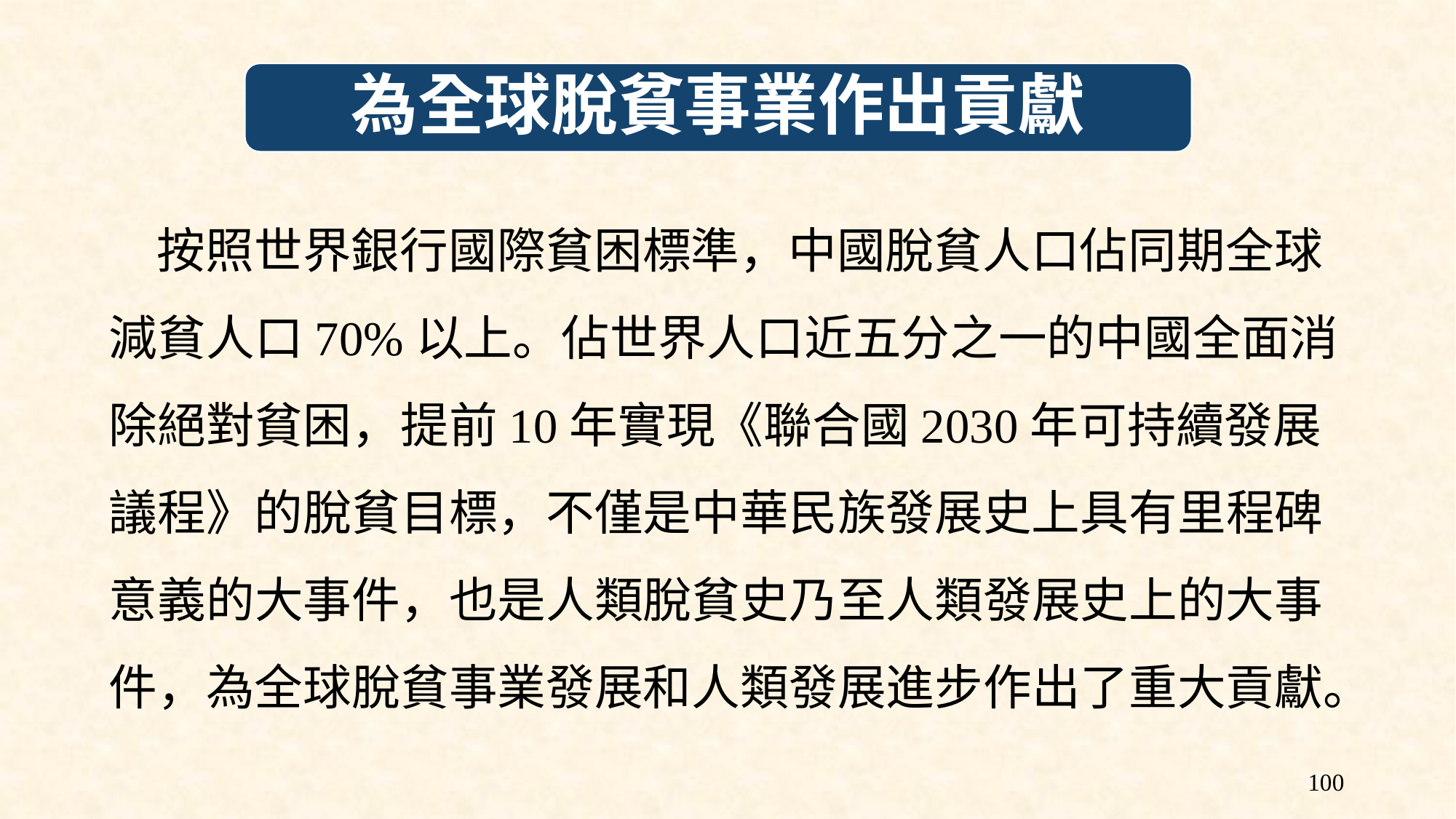

為全球脫貧事業作出貢獻
    按照世界銀行國際貧困標準，中國脫貧人口佔同期全球減貧人口70%以上。佔世界人口近五分之一的中國全面消除絕對貧困，提前10年實現《聯合國2030年可持續發展議程》的脫貧目標，不僅是中華民族發展史上具有里程碑意義的大事件，也是人類脫貧史乃至人類發展史上的大事件，為全球脫貧事業發展和人類發展進步作出了重大貢獻。
100